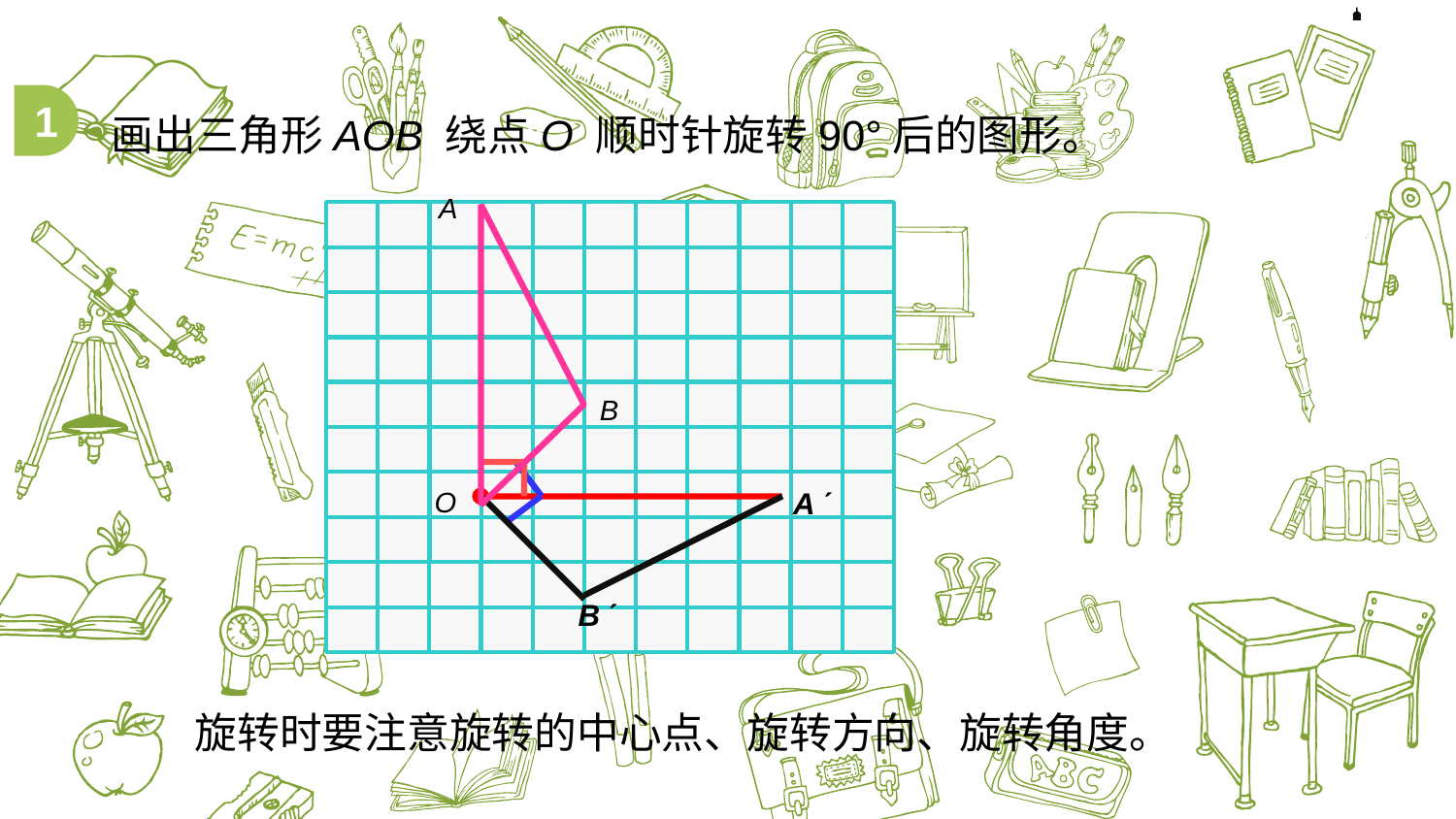

画出三角形AOB 绕点O 顺时针旋转90°后的图形。
1

A

B

A ˊ
O

B ˊ
旋转时要注意旋转的中心点、旋转方向、旋转角度。